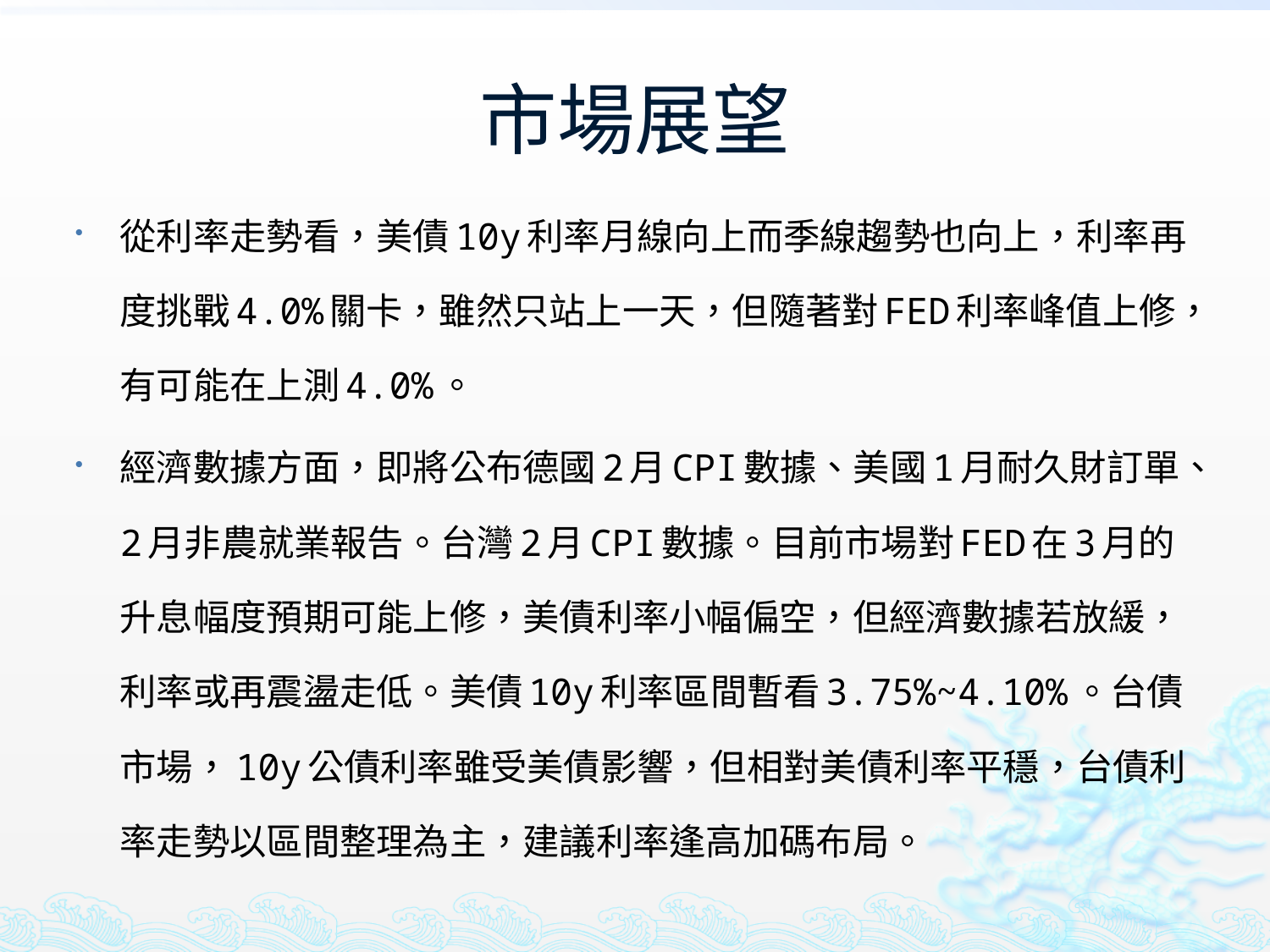

# 市場展望
從利率走勢看，美債10y利率月線向上而季線趨勢也向上，利率再度挑戰4.0%關卡，雖然只站上一天，但隨著對FED利率峰值上修，有可能在上測4.0%。
經濟數據方面，即將公布德國2月CPI數據、美國1月耐久財訂單、2月非農就業報告。台灣2月CPI數據。目前市場對FED在3月的升息幅度預期可能上修，美債利率小幅偏空，但經濟數據若放緩，利率或再震盪走低。美債10y利率區間暫看3.75%~4.10%。台債市場，10y公債利率雖受美債影響，但相對美債利率平穩，台債利率走勢以區間整理為主，建議利率逢高加碼布局。